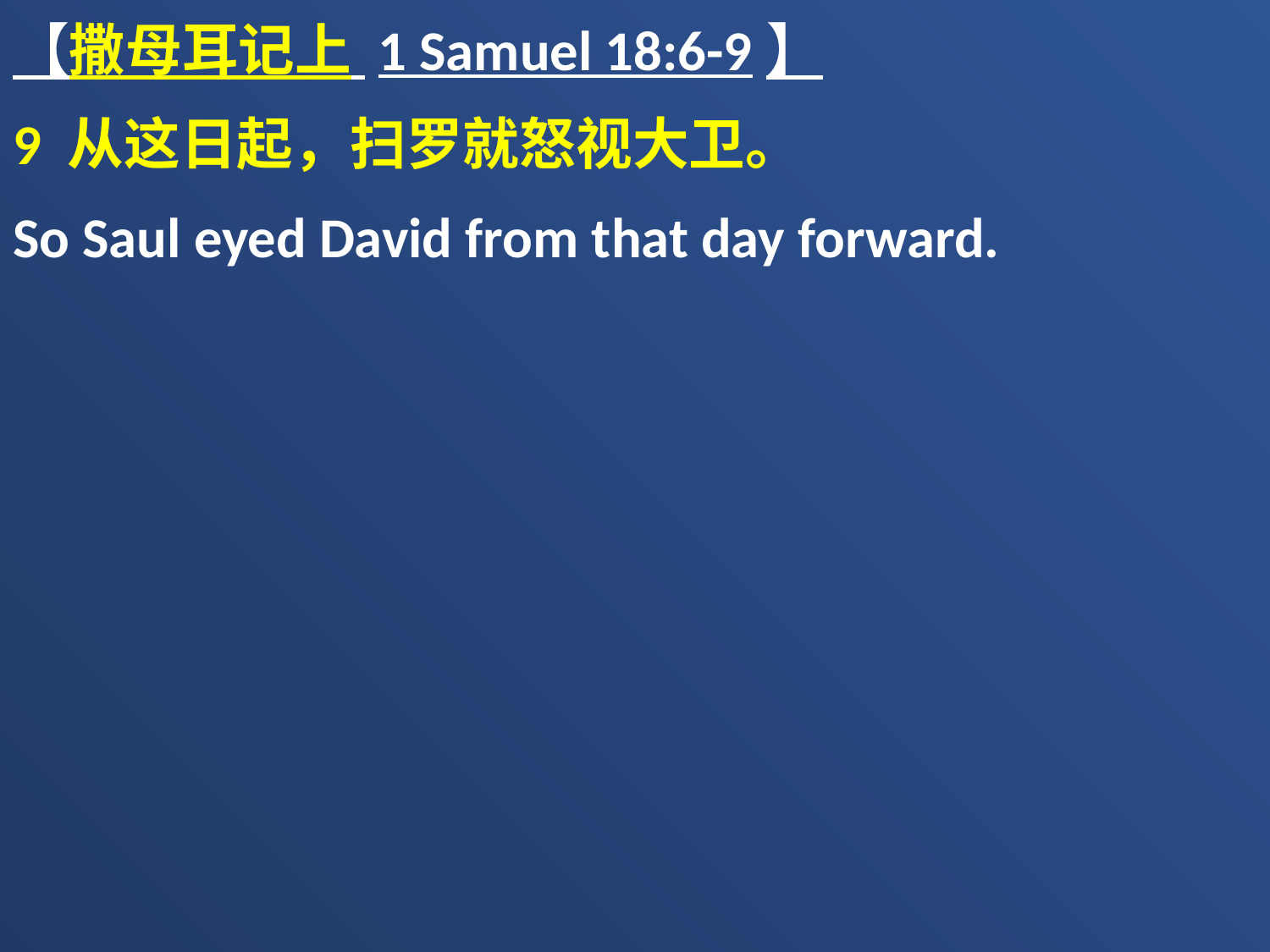

【撒母耳记上 1 Samuel 18:6-9】
9 从这日起，扫罗就怒视大卫。
So Saul eyed David from that day forward.